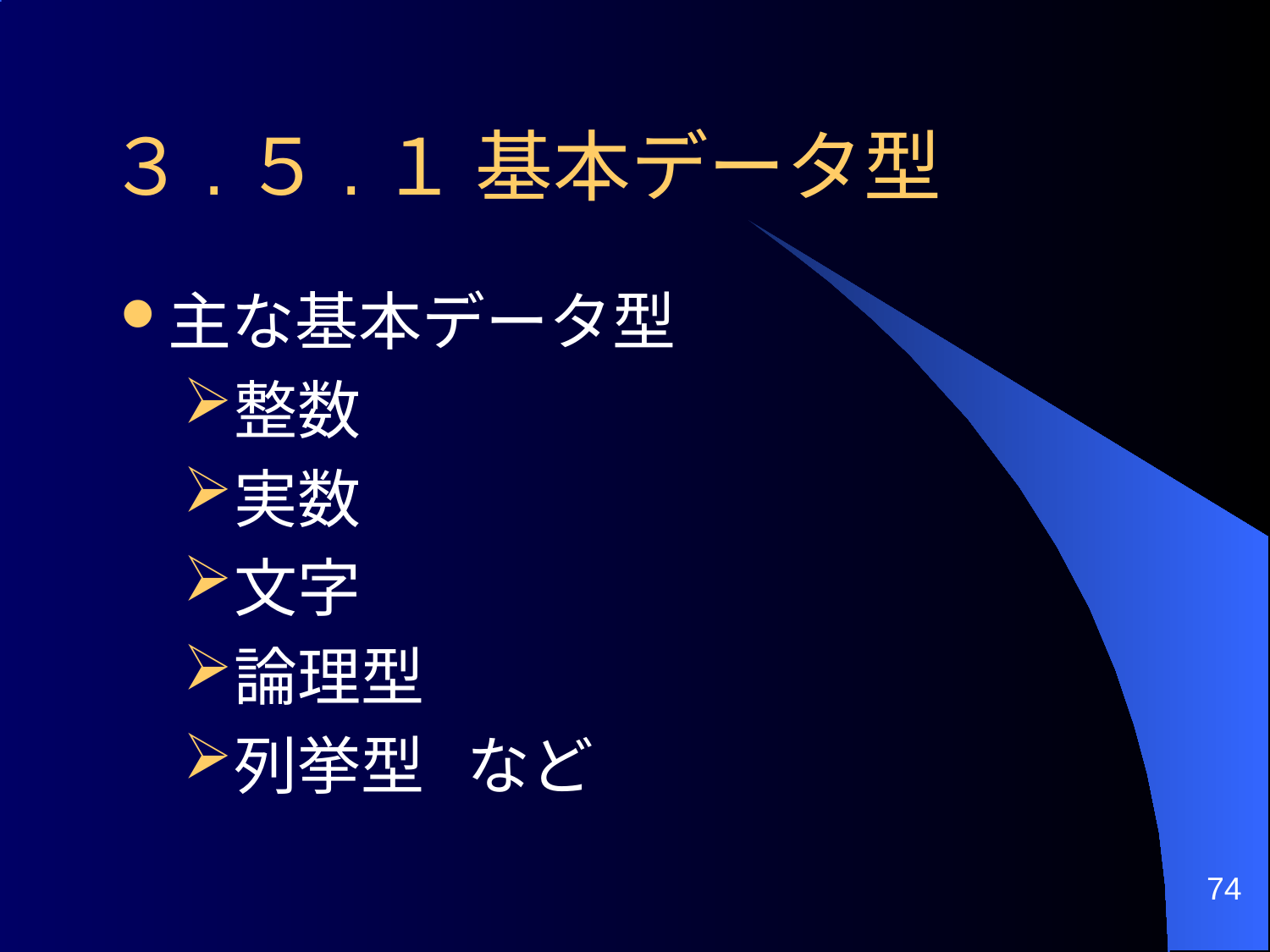

# ３.５.１ 基本データ型
主な基本データ型
整数
実数
文字
論理型
列挙型   など
74